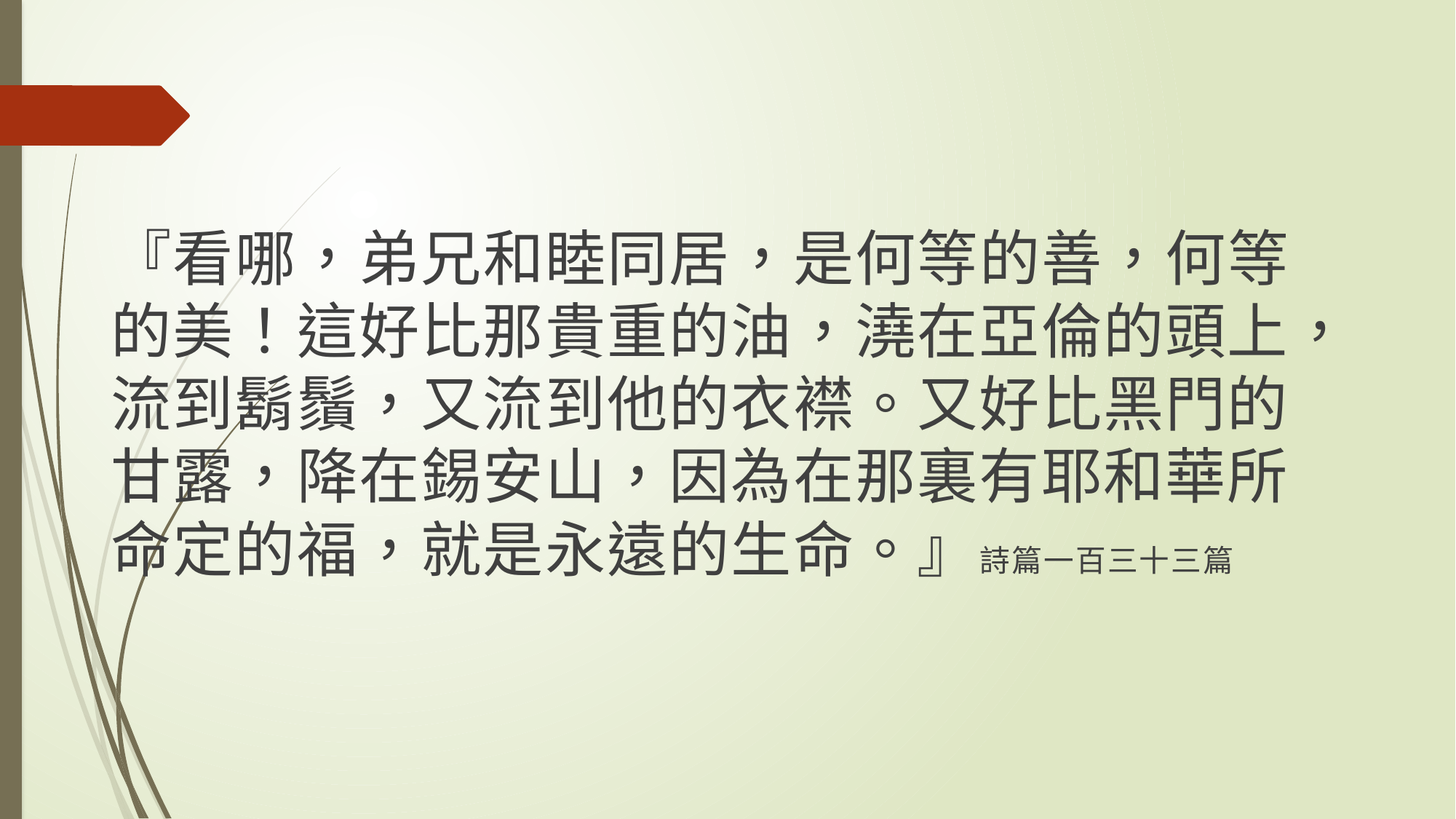

『看哪，弟兄和睦同居，是何等的善，何等的美！這好比那貴重的油，澆在亞倫的頭上，流到鬍鬚，又流到他的衣襟。又好比黑門的甘露，降在錫安山，因為在那裏有耶和華所命定的福，就是永遠的生命。』詩篇一百三十三篇